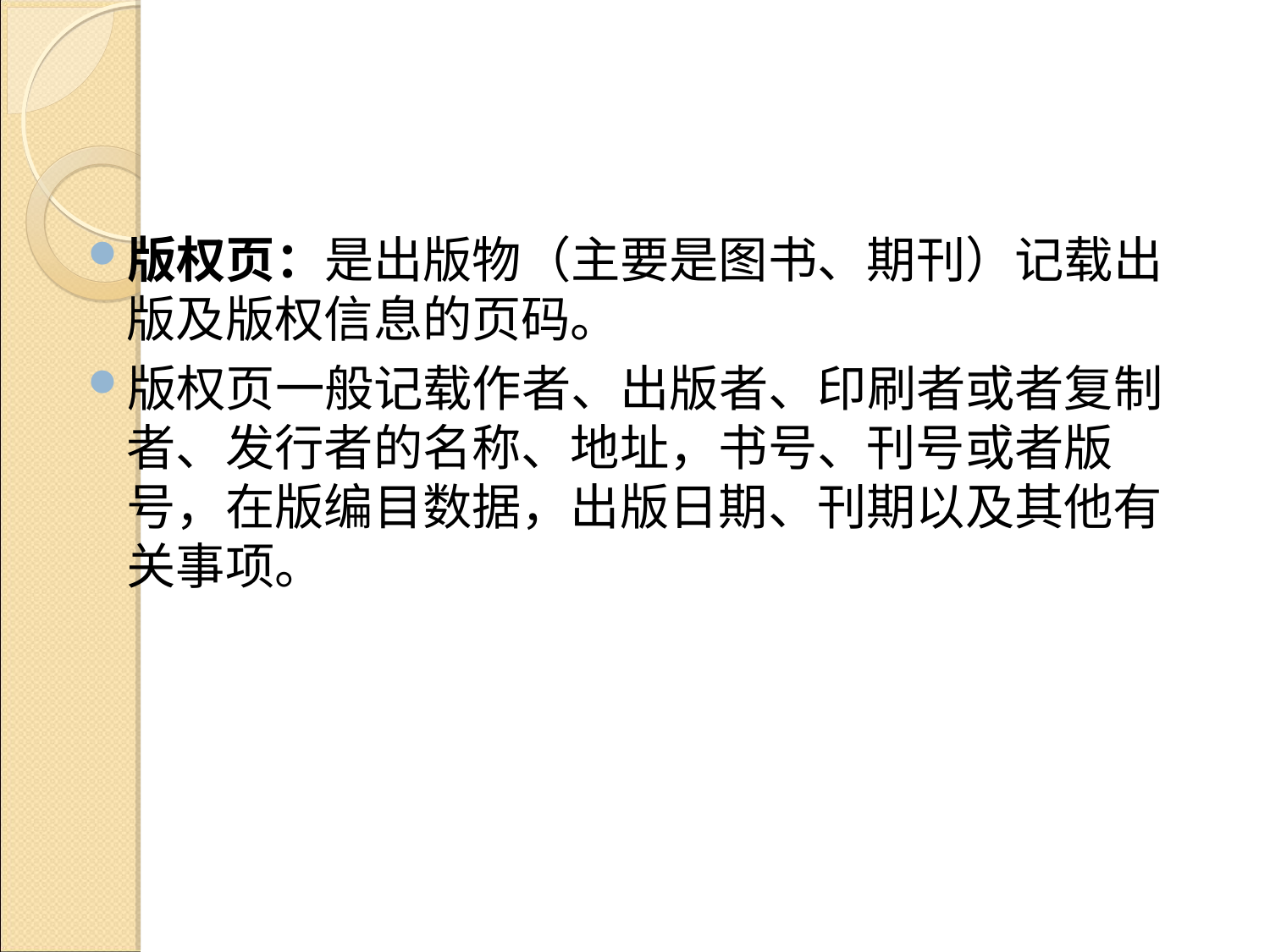

版权页：是出版物（主要是图书、期刊）记载出版及版权信息的页码。
版权页一般记载作者、出版者、印刷者或者复制者、发行者的名称、地址，书号、刊号或者版号，在版编目数据，出版日期、刊期以及其他有关事项。